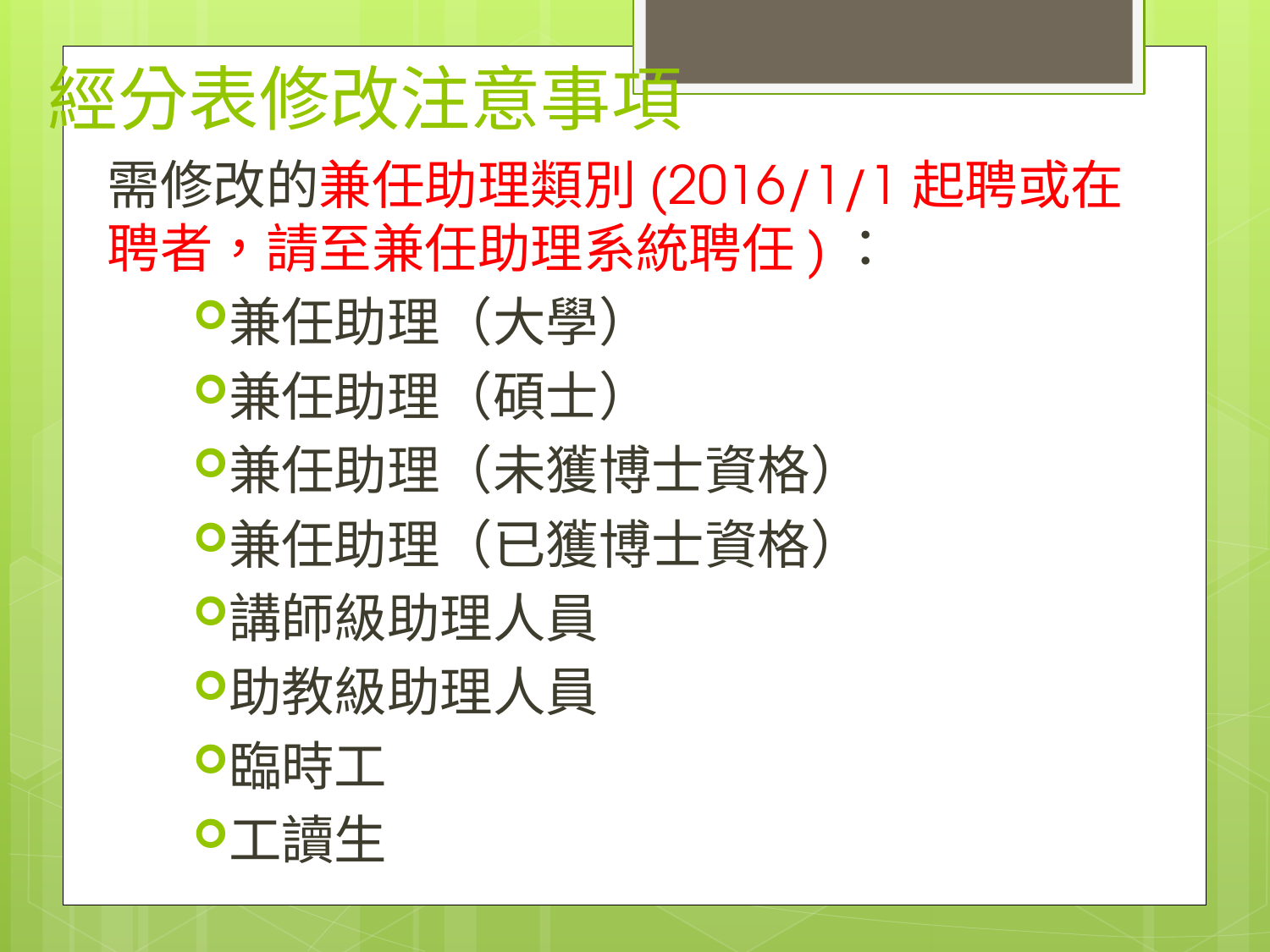

經分表修改注意事項
需修改的兼任助理類別(2016/1/1起聘或在聘者，請至兼任助理系統聘任)：
兼任助理（大學）
兼任助理（碩士）
兼任助理（未獲博士資格）
兼任助理（已獲博士資格）
講師級助理人員
助教級助理人員
臨時工
工讀生